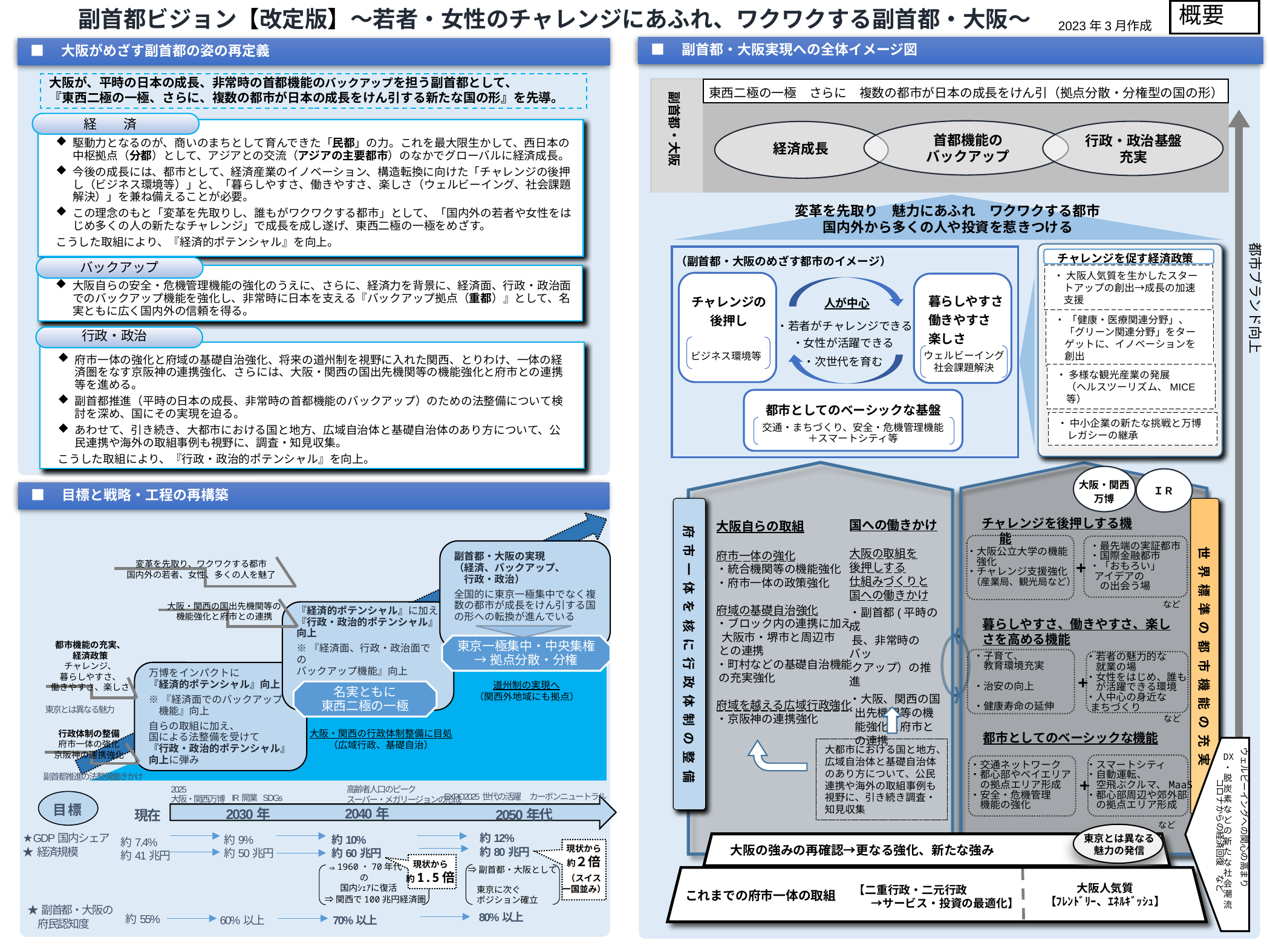

副首都ビジョン【改定版】～若者・女性のチャレンジにあふれ、ワクワクする副首都・大阪～
概要
2023年3月作成
■　副首都・大阪実現への全体イメージ図
■　大阪がめざす副首都の姿の再定義

大阪が、平時の日本の成長、非常時の首都機能のバックアップを担う副首都として、
『東西二極の一極、さらに、複数の都市が日本の成長をけん引する新たな国の形』を先導。

東西二極の一極　さらに　複数の都市が日本の成長をけん引（拠点分散・分権型の国の形）

　副首都・大阪

　　経　　済

首都機能の
バックアップ
行政・政治基盤
充実
駆動力となるのが、商いのまちとして育んできた「民都」の力。これを最大限生かして、西日本の中枢拠点（分都）として、アジアとの交流（アジアの主要都市）のなかでグローバルに経済成長。
今後の成長には、都市として、経済産業のイノベーション、構造転換に向けた「チャレンジの後押し（ビジネス環境等）」と、「暮らしやすさ、働きやすさ、楽しさ（ウェルビーイング、社会課題解決）」を兼ね備えることが必要。
この理念のもと「変革を先取りし、誰もがワクワクする都市」として、「国内外の若者や女性をはじめ多くの人の新たなチャレンジ」で成長を成し遂げ、東西二極の一極をめざす。
こうした取組により、『経済的ポテンシャル』を向上。
都市ブランド向上
経済成長

変革を先取り　魅力にあふれ　ワクワクする都市
国内外から多くの人や投資を惹きつける
（副首都・大阪のめざす都市のイメージ）

チャレンジを促す経済政策

バックアップ

・ 大阪人気質を生かしたスタートアップの創出→成長の加速支援

大阪自らの安全・危機管理機能の強化のうえに、さらに、経済力を背景に、経済面、行政・政治面でのバックアップ機能を強化し、非常時に日本を支える『バックアップ拠点（重都）』として、名実ともに広く国内外の信頼を得る。

人が中心
チャレンジの
後押し
暮らしやすさ
働きやすさ
楽しさ
・若者がチャレンジできる
・ 「健康・医療関連分野」、「グリーン関連分野」をターゲットに、イノベーションを創出
・女性が活躍できる
行政・政治

ビジネス環境等

・次世代を育む
ウェルビーイング
社会課題解決

府市一体の強化と府域の基礎自治強化、将来の道州制を視野に入れた関西、とりわけ、一体の経済圏をなす京阪神の連携強化、さらには、大阪・関西の国出先機関等の機能強化と府市との連携等を進める。
副首都推進（平時の日本の成長、非常時の首都機能のバックアップ）のための法整備について検討を深め、国にその実現を迫る。
あわせて、引き続き、大都市における国と地方、広域自治体と基礎自治体のあり方について、公民連携や海外の取組事例も視野に、調査・知見収集。
こうした取組により、『行政・政治的ポテンシャル』を向上。

・ 多様な観光産業の発展
（ヘルスツーリズム、MICE等）

都市としてのベーシックな基盤
交通・まちづくり、安全・危機管理機能
＋スマートシティ等
・ 中小企業の新たな挑戦と万博レガシーの継承

大阪・関西
万博

ＩＲ
■　目標と戦略・工程の再構築

府市一体を核に行政体制の整備
世界標準の都市機能の充実
チャレンジを後押しする機能
国への働きかけ

大阪の取組を
後押しする
仕組みづくりと
国への働きかけ
・副首都(平時の成
 長、非常時のバッ
 クアップ）の推進
・大阪、関西の国
 出先機関等の機
 能強化と府市と
 の連携
大阪自らの取組

府市一体の強化
・統合機関等の機能強化
・府市一体の政策強化

府域の基礎自治強化
・ブロック内の連携に加え
 大阪市・堺市と周辺市
 との連携
・町村などの基礎自治機能
 の充実強化

府域を越える広域行政強化
・京阪神の連携強化

・最先端の実証都市
・国際金融都市
・「おもろい」
  アイデアの
　の出会う場
副首都・大阪の実現
（経済、バックアップ、
　行政・政治）
全国的に東京一極集中でなく複数の都市が成長をけん引する国の形への転換が進んでいる
・大阪公立大学の機能
　強化
・チャレンジ支援強化
 （産業局、観光局など）
+
変革を先取り、ワクワクする都市
国内外の若者、女性、多くの人を魅了

など
大阪・関西の国出先機関等の
機能強化と府市との連携
『経済的ポテンシャル』に加え
『行政・政治的ポテンシャル』
向上
※『経済面、行政・政治面での
バックアップ機能』向上

暮らしやすさ、働きやすさ、楽しさを高める機能

都市機能の充実、
経済政策
チャレンジ、
暮らしやすさ、
働きやすさ、楽しさ

東京一極集中・中央集権
→拠点分散・分権
・子育て、
　教育環境充実
・治安の向上
・健康寿命の延伸

・若者の魅力的な
　就業の場
・女性をはじめ、誰も
　が活躍できる環境
・人中心の身近な
  まちづくり
万博をインパクトに
『経済的ポテンシャル』向上
※『経済面でのバックアップ
　機能』向上
自らの取組に加え、
国による法整備を受けて
『行政・政治的ポテンシャル』向上に弾み
道州制の実現へ
+
行政体制の整備
府市一体の強化
京阪神の連携強化
名実ともに
東西二極の一極
（関西外地域にも拠点）

東京とは異なる魅力
など

大阪・関西の行政体制整備に目処
（広域行政、基礎自治）
都市としてのベーシックな機能

大都市における国と地方、広域自治体と基礎自治体のあり方について、公民連携や海外の取組事例も視野に、引き続き調査・知見収集
ウェルビーイングへの関心の高まり
DX・脱炭素などの新たな社会潮流

・交通ネットワーク
・都心部やベイエリア
　の拠点エリア形成
・安全・危機管理
　機能の強化

・スマートシティ
・自動運転、
　空飛ぶクルマ、MaaS
・都心部周辺や郊外部
　の拠点エリア形成
副首都推進の法整備働きかけ
コロナからの経済回復　など
2025
大阪・関西万博
+
高齢者人口のピーク
スーパー・メガリージョンの形成
SDGs
IR開業
EXPO2025世代の活躍
カーボンニュートラル

目 標

2040年
2030年
2050年代
現在
など
★GDP国内シェア
★経済規模
約12%
約80兆円
約10%
約60兆円
約9%
約50兆円

東京とは異なる
魅力の発信
約7.4%
約41兆円
　大阪の強みの再確認→更なる強化、新たな強み

現状から
約２倍
（スイス
一国並み）
現状から
約1.5倍
⇒1960・70年代の
　国内ｼｪｱに復活

これまでの府市一体の取組
【二重行政・二元行政
→サービス・投資の最適化】

大阪人気質
【ﾌﾚﾝﾄﾞﾘｰ、ｴﾈﾙｷﾞｯｼｭ】
⇒副首都・大阪として
　東京に次ぐ
　ポジション確立
⇒関西で100兆円経済圏
80%以上
★副首都・大阪の
　府民認知度
約55%
60%以上
70%以上